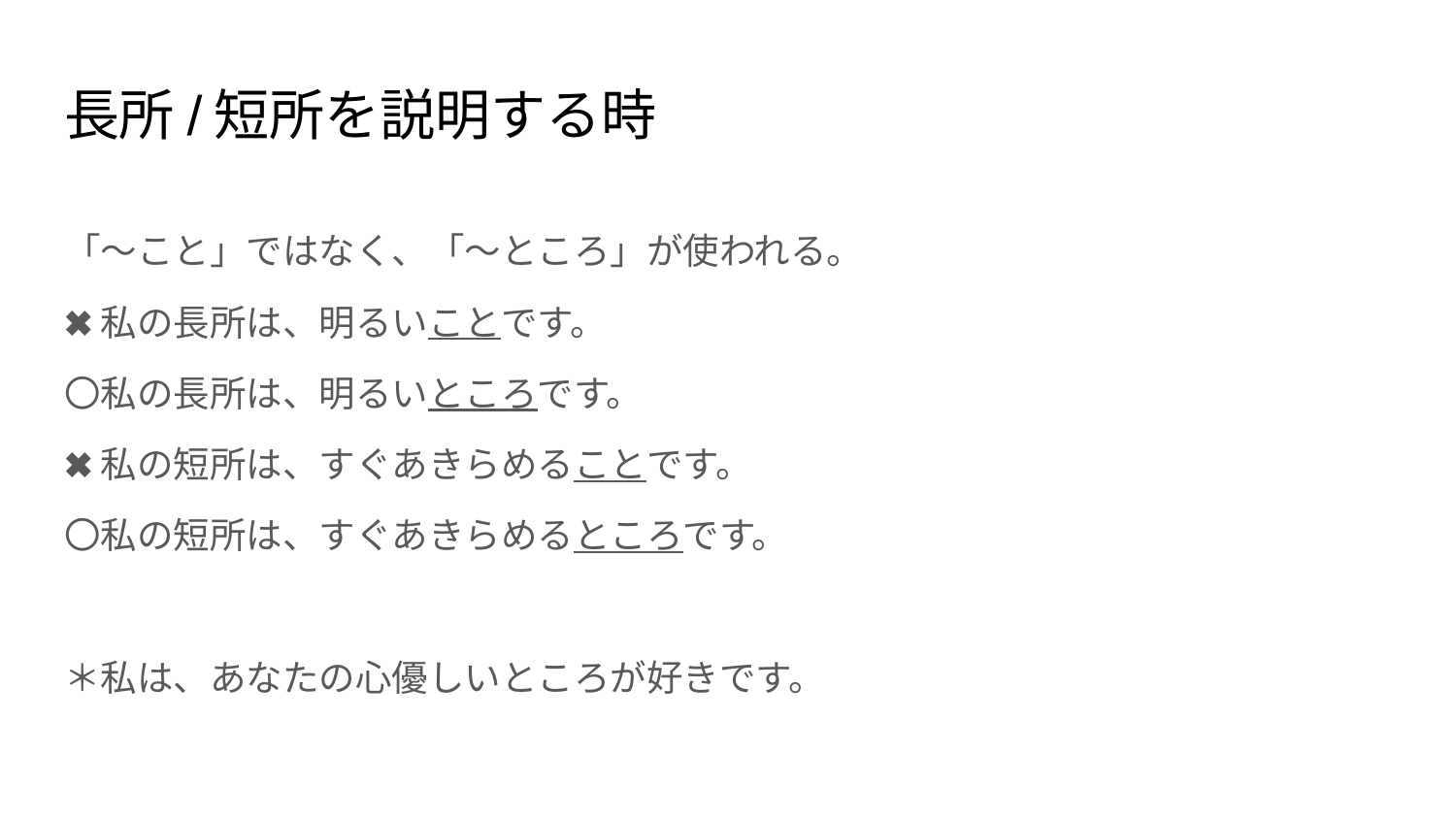

# 長所/短所を説明する時
「～こと」ではなく、「～ところ」が使われる。
✖私の長所は、明るいことです。
〇私の長所は、明るいところです。
✖私の短所は、すぐあきらめることです。
〇私の短所は、すぐあきらめるところです。

＊私は、あなたの心優しいところが好きです。